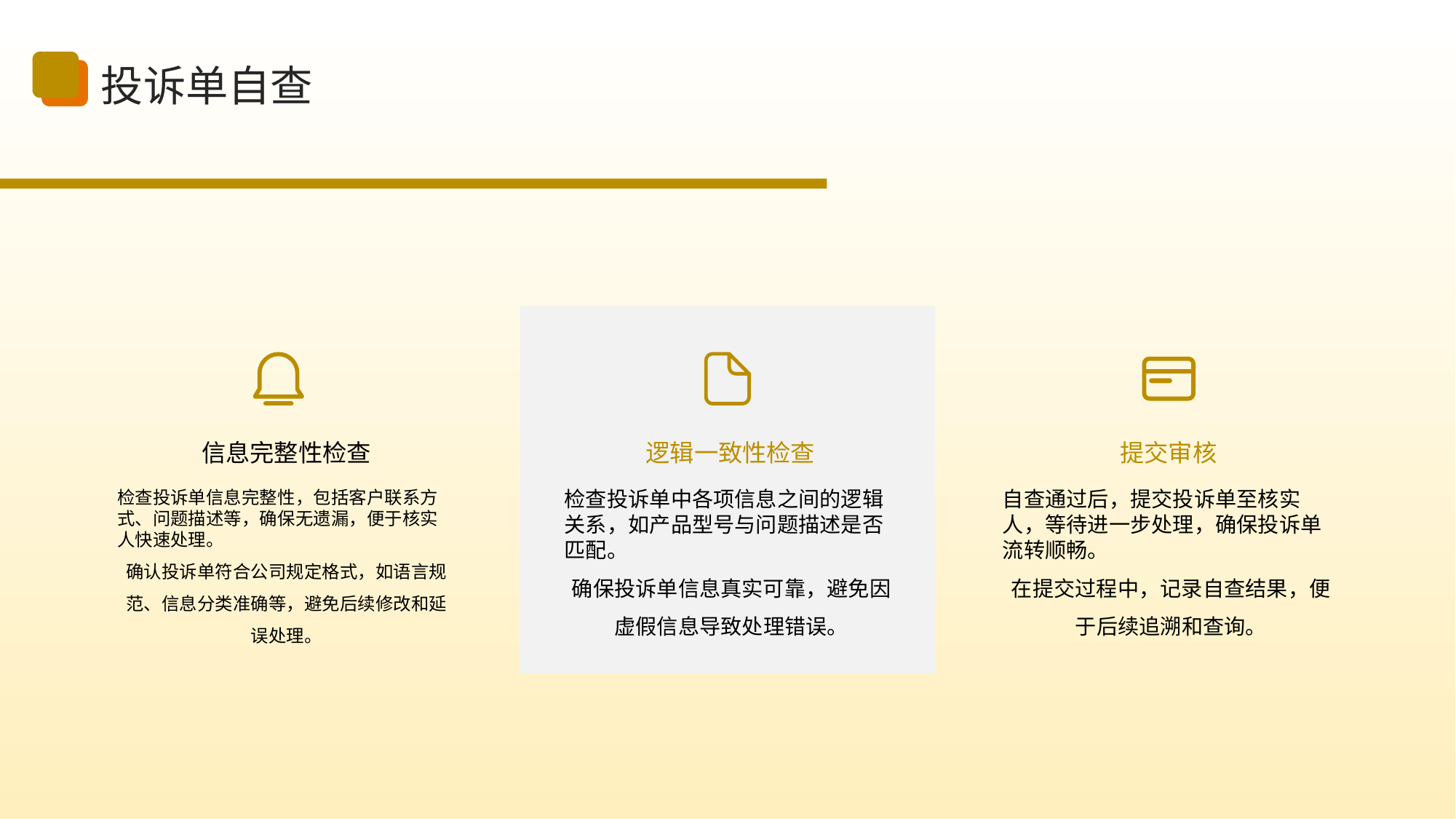

投诉单自查

信息完整性检查
逻辑一致性检查
提交审核
检查投诉单信息完整性，包括客户联系方式、问题描述等，确保无遗漏，便于核实人快速处理。
确认投诉单符合公司规定格式，如语言规范、信息分类准确等，避免后续修改和延误处理。
检查投诉单中各项信息之间的逻辑关系，如产品型号与问题描述是否匹配。
确保投诉单信息真实可靠，避免因虚假信息导致处理错误。
自查通过后，提交投诉单至核实人，等待进一步处理，确保投诉单流转顺畅。
在提交过程中，记录自查结果，便于后续追溯和查询。